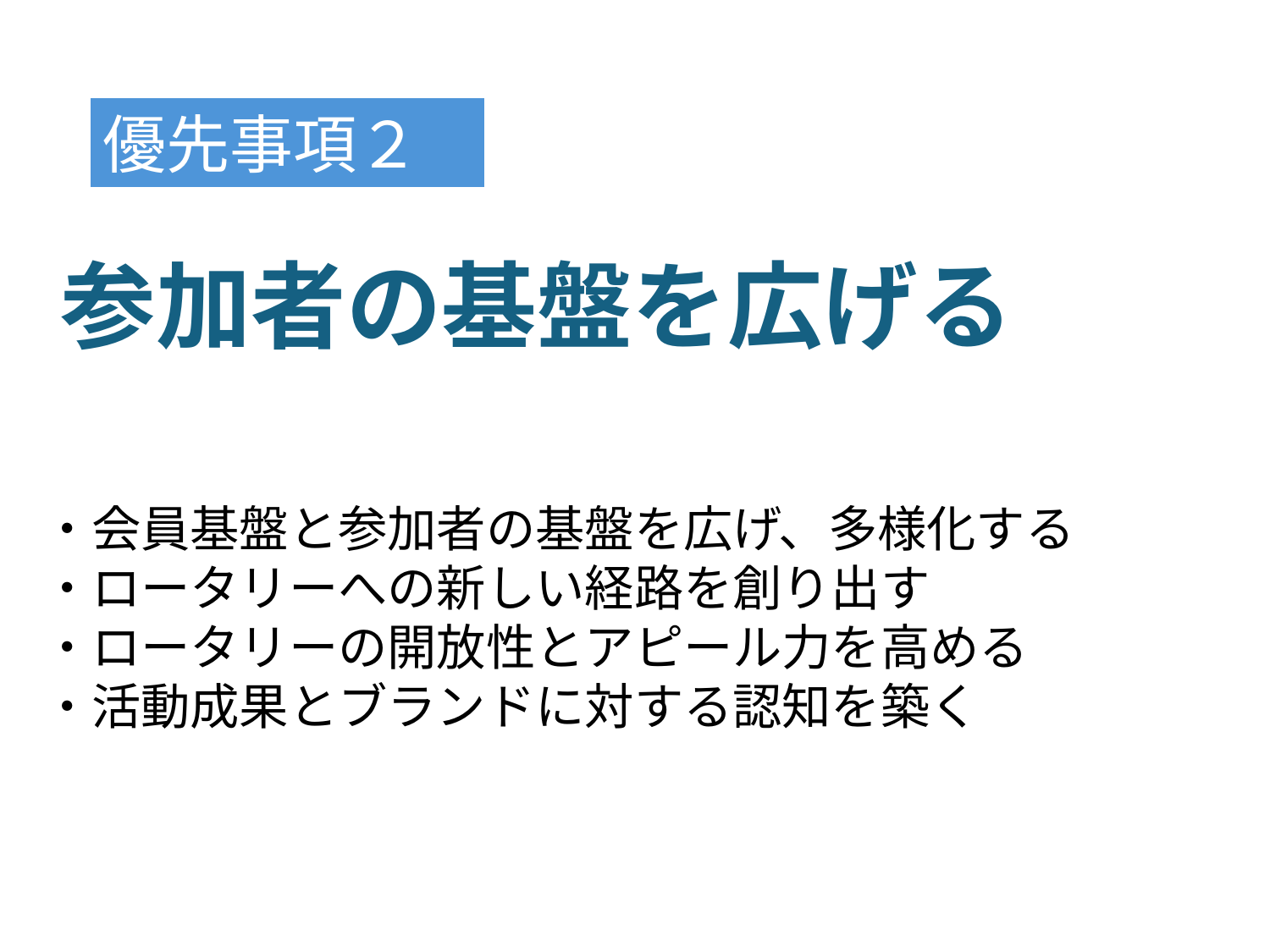

優先事項２
参加者の基盤を広げる
・会員基盤と参加者の基盤を広げ、多様化する
・ロータリーへの新しい経路を創り出す
・ロータリーの開放性とアピール力を高める
・活動成果とブランドに対する認知を築く